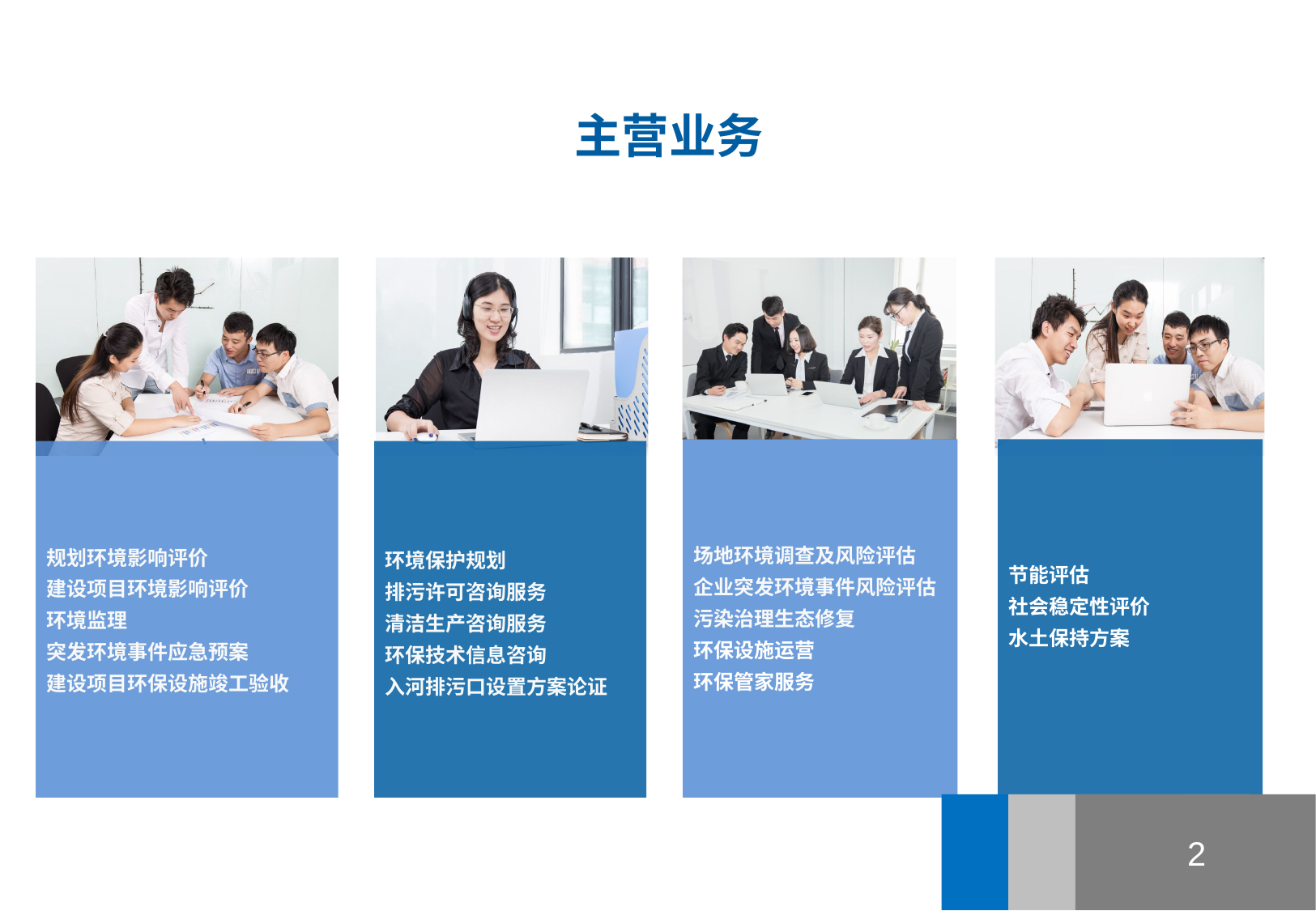

主营业务

节能评估
社会稳定性评价
水土保持方案

场地环境调查及风险评估
企业突发环境事件风险评估
污染治理生态修复
环保设施运营
环保管家服务

规划环境影响评价
建设项目环境影响评价
环境监理
突发环境事件应急预案
建设项目环保设施竣工验收

环境保护规划
排污许可咨询服务
清洁生产咨询服务
环保技术信息咨询
入河排污口设置方案论证

2